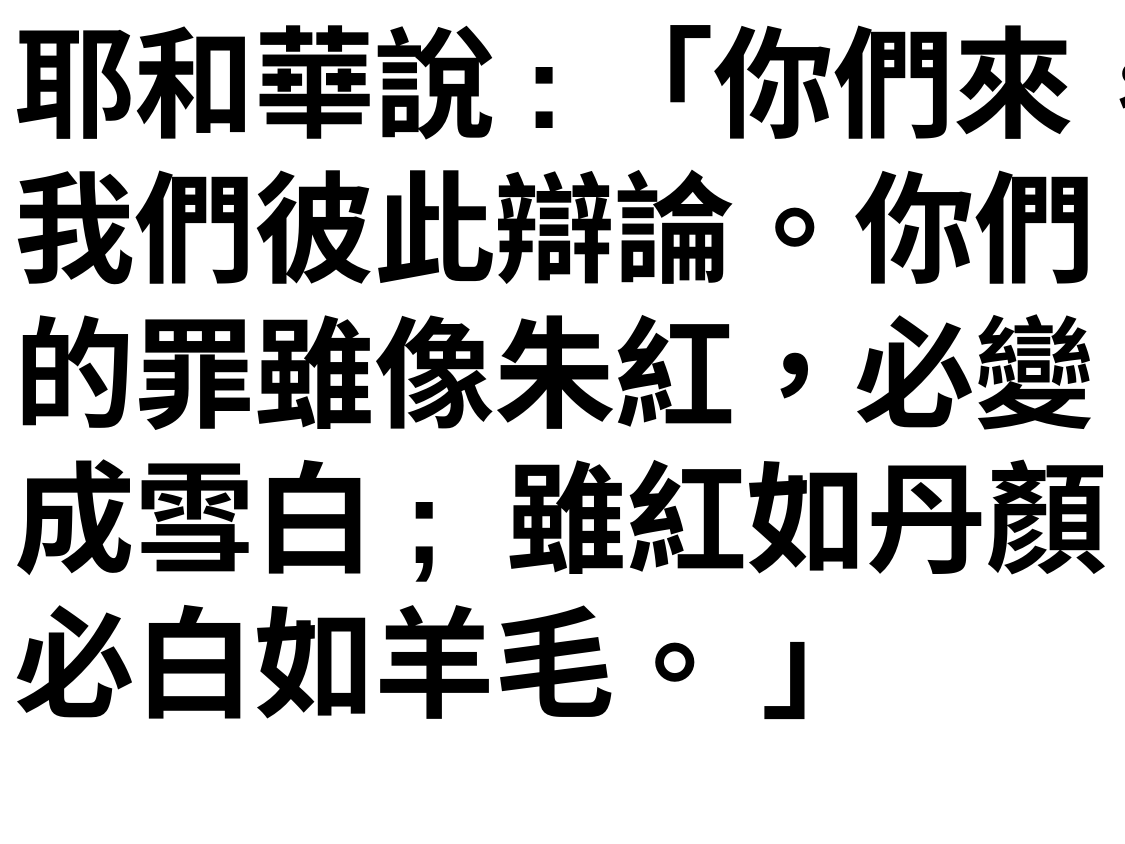

耶和華說:「你們來，我們彼此辯論。你們的罪雖像朱紅，必變成雪白; 雖紅如丹顏，必白如羊毛。 」